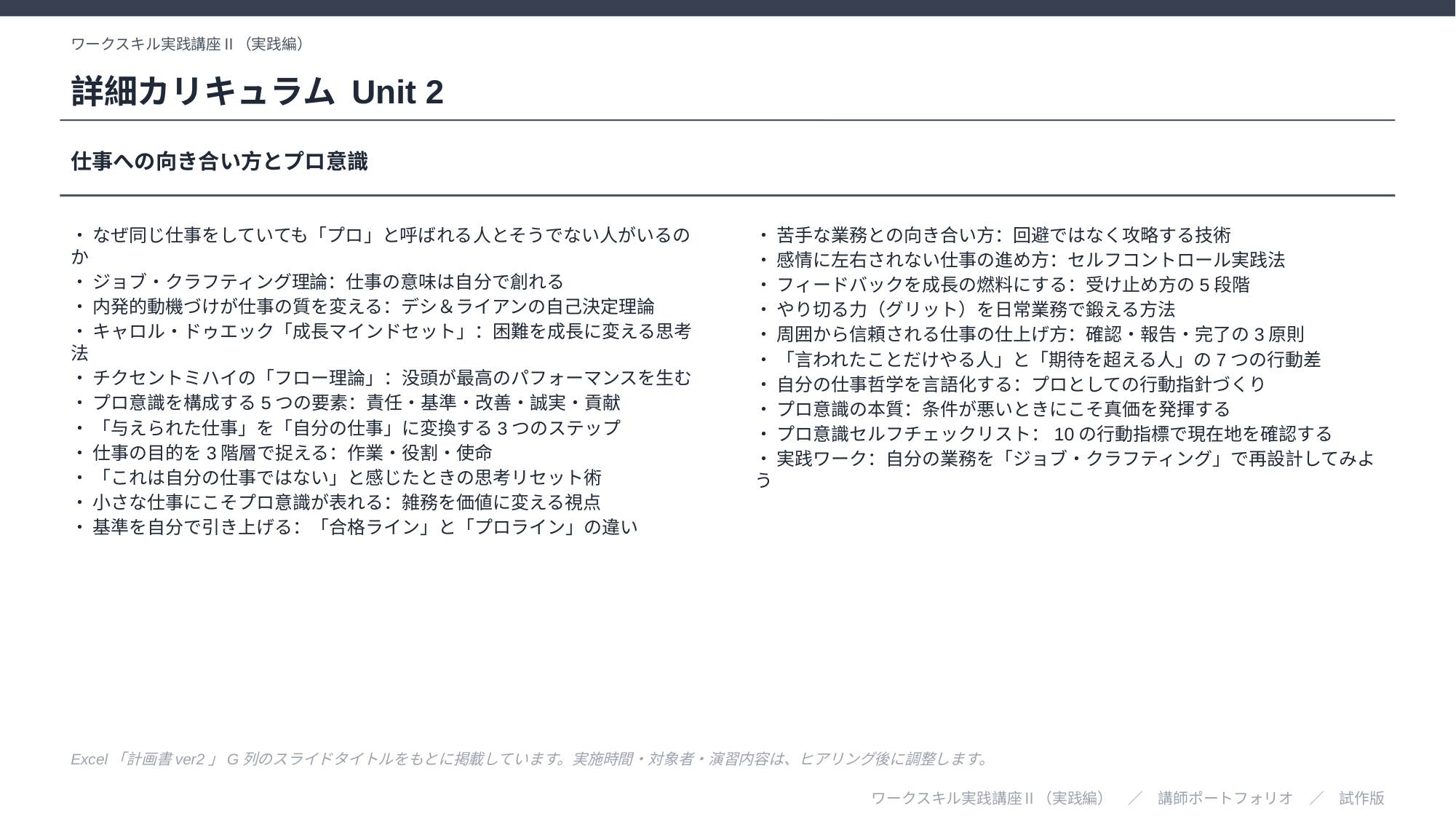

ワークスキル実践講座Ⅱ（実践編）
詳細カリキュラム Unit 2

仕事への向き合い方とプロ意識

・ なぜ同じ仕事をしていても「プロ」と呼ばれる人とそうでない人がいるのか
・ ジョブ・クラフティング理論：仕事の意味は自分で創れる
・ 内発的動機づけが仕事の質を変える：デシ＆ライアンの自己決定理論
・ キャロル・ドゥエック「成長マインドセット」：困難を成長に変える思考法
・ チクセントミハイの「フロー理論」：没頭が最高のパフォーマンスを生む
・ プロ意識を構成する5つの要素：責任・基準・改善・誠実・貢献
・ 「与えられた仕事」を「自分の仕事」に変換する3つのステップ
・ 仕事の目的を3階層で捉える：作業・役割・使命
・ 「これは自分の仕事ではない」と感じたときの思考リセット術
・ 小さな仕事にこそプロ意識が表れる：雑務を価値に変える視点
・ 基準を自分で引き上げる：「合格ライン」と「プロライン」の違い
・ 苦手な業務との向き合い方：回避ではなく攻略する技術
・ 感情に左右されない仕事の進め方：セルフコントロール実践法
・ フィードバックを成長の燃料にする：受け止め方の5段階
・ やり切る力（グリット）を日常業務で鍛える方法
・ 周囲から信頼される仕事の仕上げ方：確認・報告・完了の3原則
・ 「言われたことだけやる人」と「期待を超える人」の7つの行動差
・ 自分の仕事哲学を言語化する：プロとしての行動指針づくり
・ プロ意識の本質：条件が悪いときにこそ真価を発揮する
・ プロ意識セルフチェックリスト：10の行動指標で現在地を確認する
・ 実践ワーク：自分の業務を「ジョブ・クラフティング」で再設計してみよう
Excel「計画書ver2」G列のスライドタイトルをもとに掲載しています。実施時間・対象者・演習内容は、ヒアリング後に調整します。
ワークスキル実践講座Ⅱ（実践編）　／　講師ポートフォリオ　／　試作版